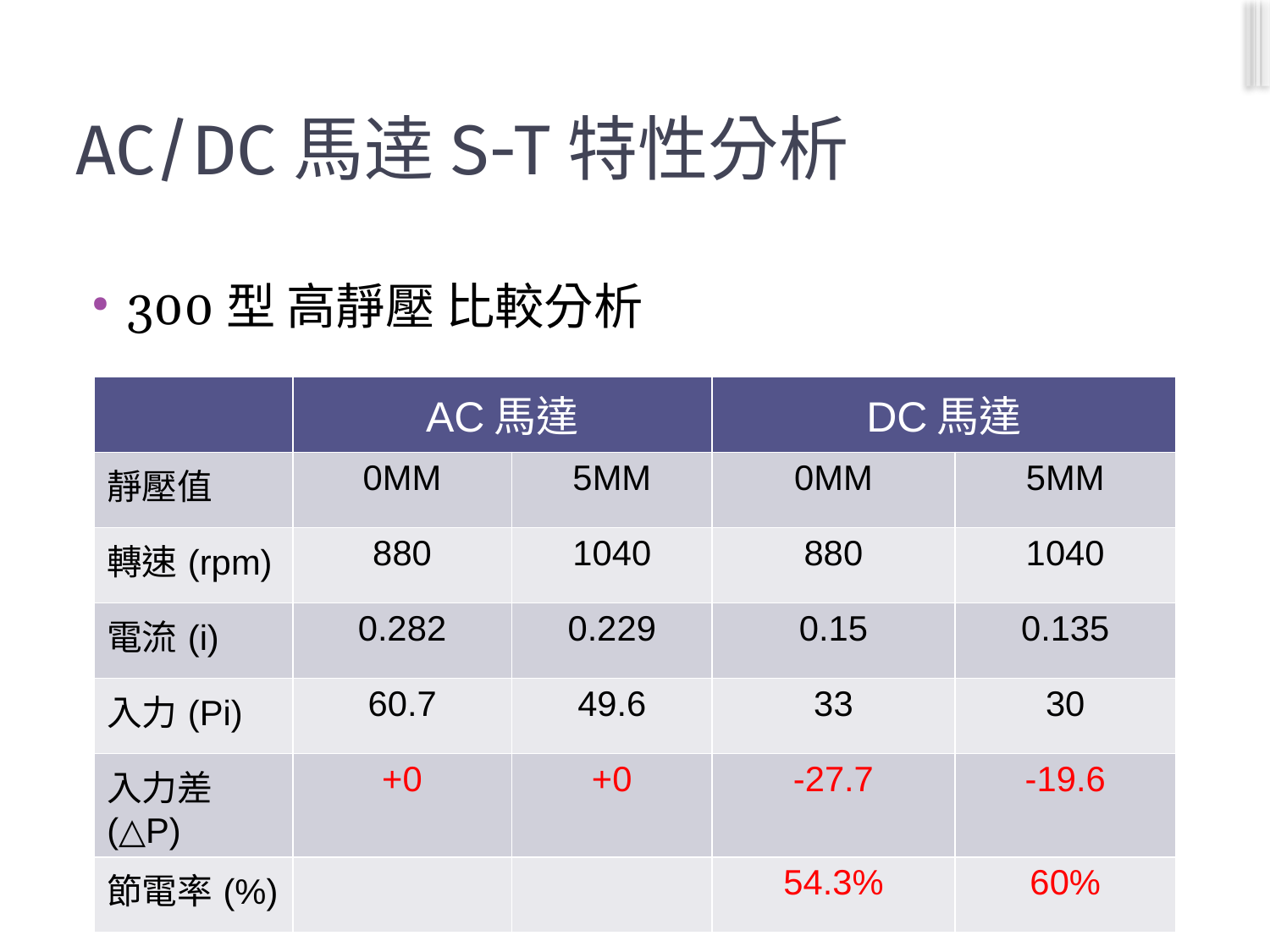

# AC/DC馬逹S-T特性分析
300型 高靜壓 比較分析
|  | AC馬達 |  | DC馬達 |  |
| --- | --- | --- | --- | --- |
| 靜壓值 | 0MM | 5MM | 0MM | 5MM |
| 轉速(rpm) | 880 | 1040 | 880 | 1040 |
| 電流(i) | 0.282 | 0.229 | 0.15 | 0.135 |
| 入力(Pi) | 60.7 | 49.6 | 33 | 30 |
| 入力差(△P) | +0 | +0 | -27.7 | -19.6 |
| 節電率(%) |  |  | 54.3% | 60% |